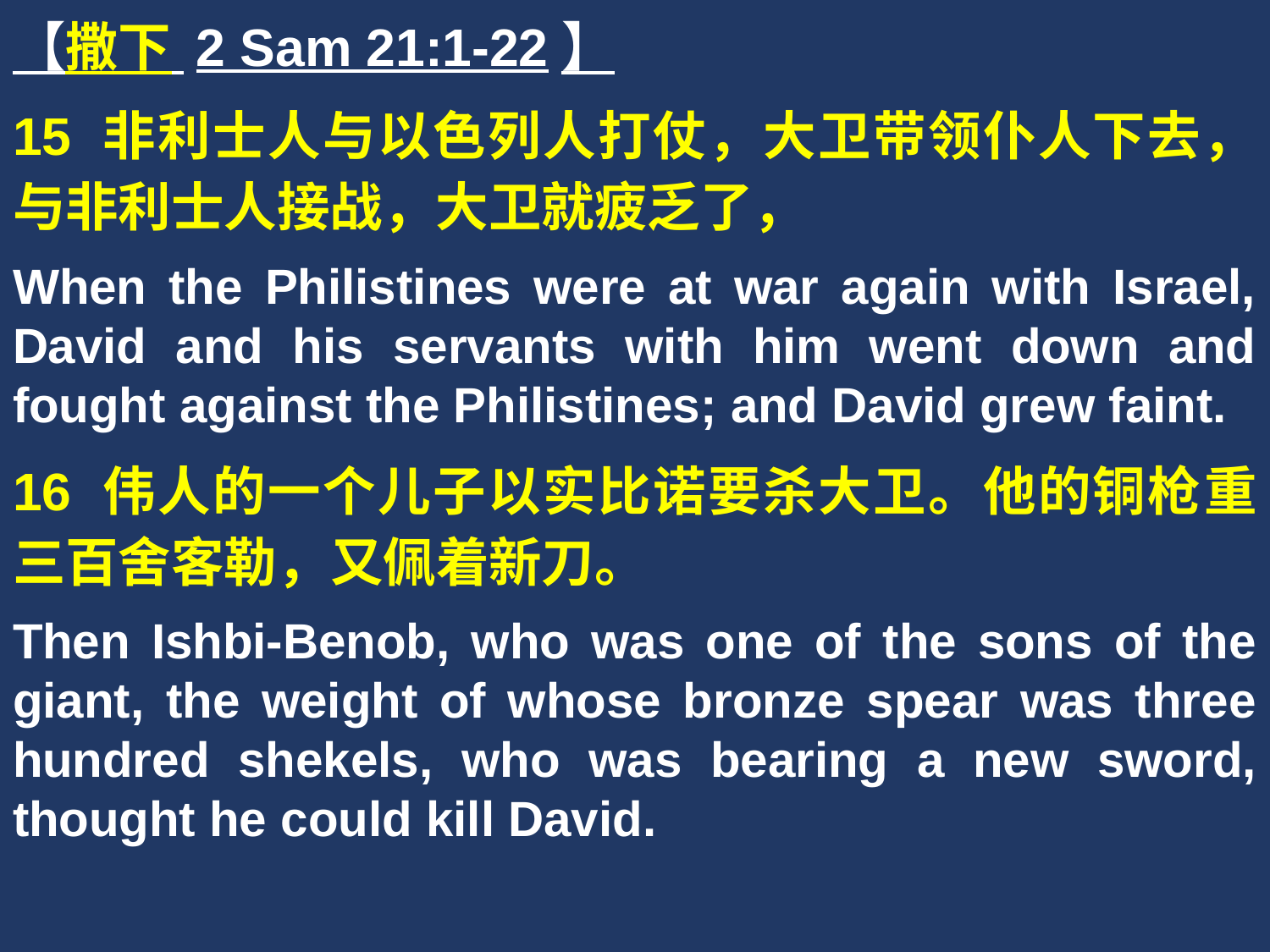

【撒下 2 Sam 21:1-22】
15 非利士人与以色列人打仗，大卫带领仆人下去，与非利士人接战，大卫就疲乏了，
When the Philistines were at war again with Israel, David and his servants with him went down and fought against the Philistines; and David grew faint.
16 伟人的一个儿子以实比诺要杀大卫。他的铜枪重三百舍客勒，又佩着新刀。
Then Ishbi-Benob, who was one of the sons of the giant, the weight of whose bronze spear was three hundred shekels, who was bearing a new sword, thought he could kill David.